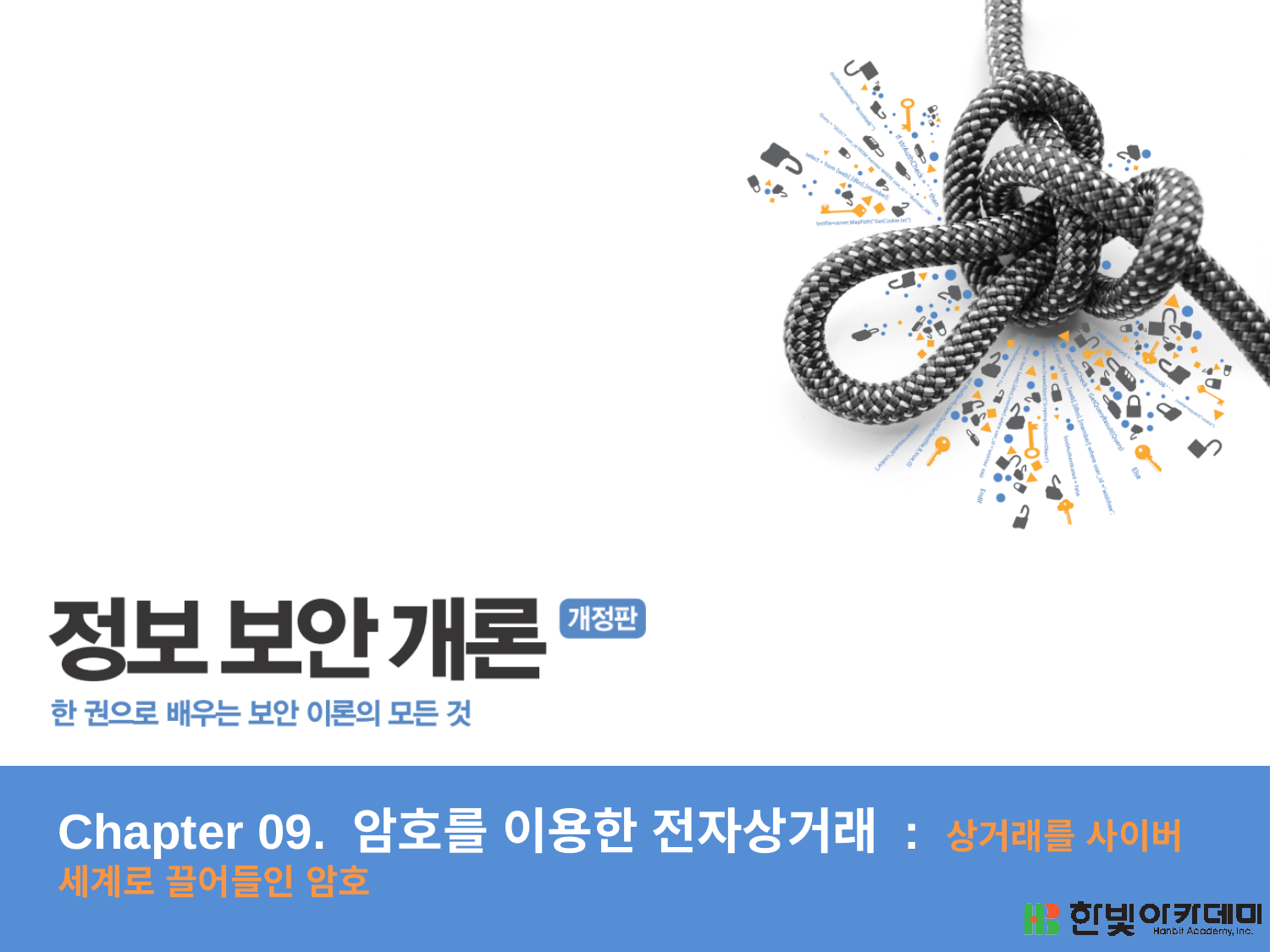

# Chapter 09. 암호를 이용한 전자상거래 : 상거래를 사이버 세계로 끌어들인 암호